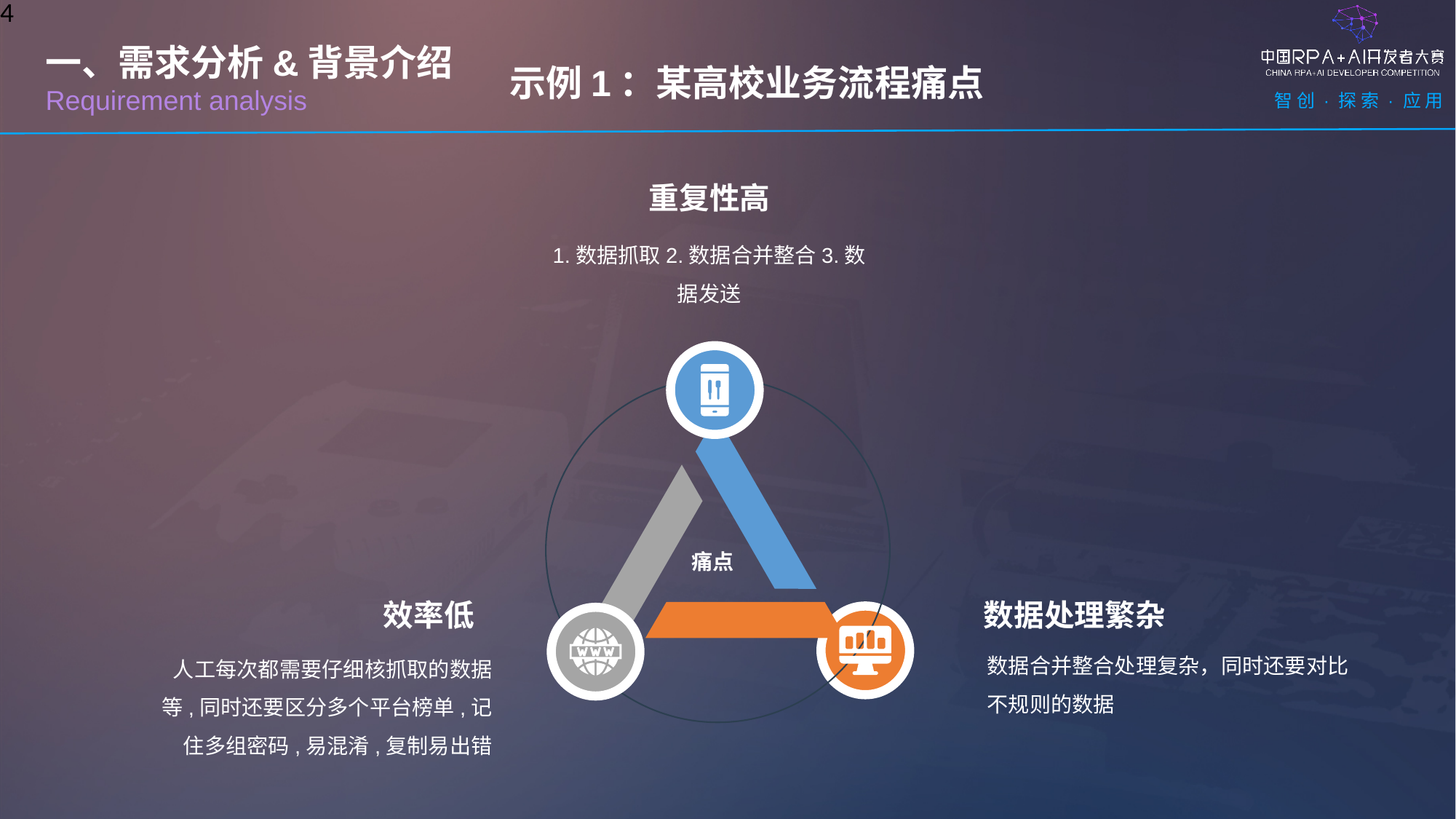

4
示例1：某高校业务流程痛点
一、需求分析&背景介绍
Requirement analysis
重复性高
1.数据抓取2.数据合并整合3.数据发送

痛点

效率低
数据处理繁杂
数据合并整合处理复杂，同时还要对比不规则的数据
人工每次都需要仔细核抓取的数据等,同时还要区分多个平台榜单,记住多组密码,易混淆,复制易出错